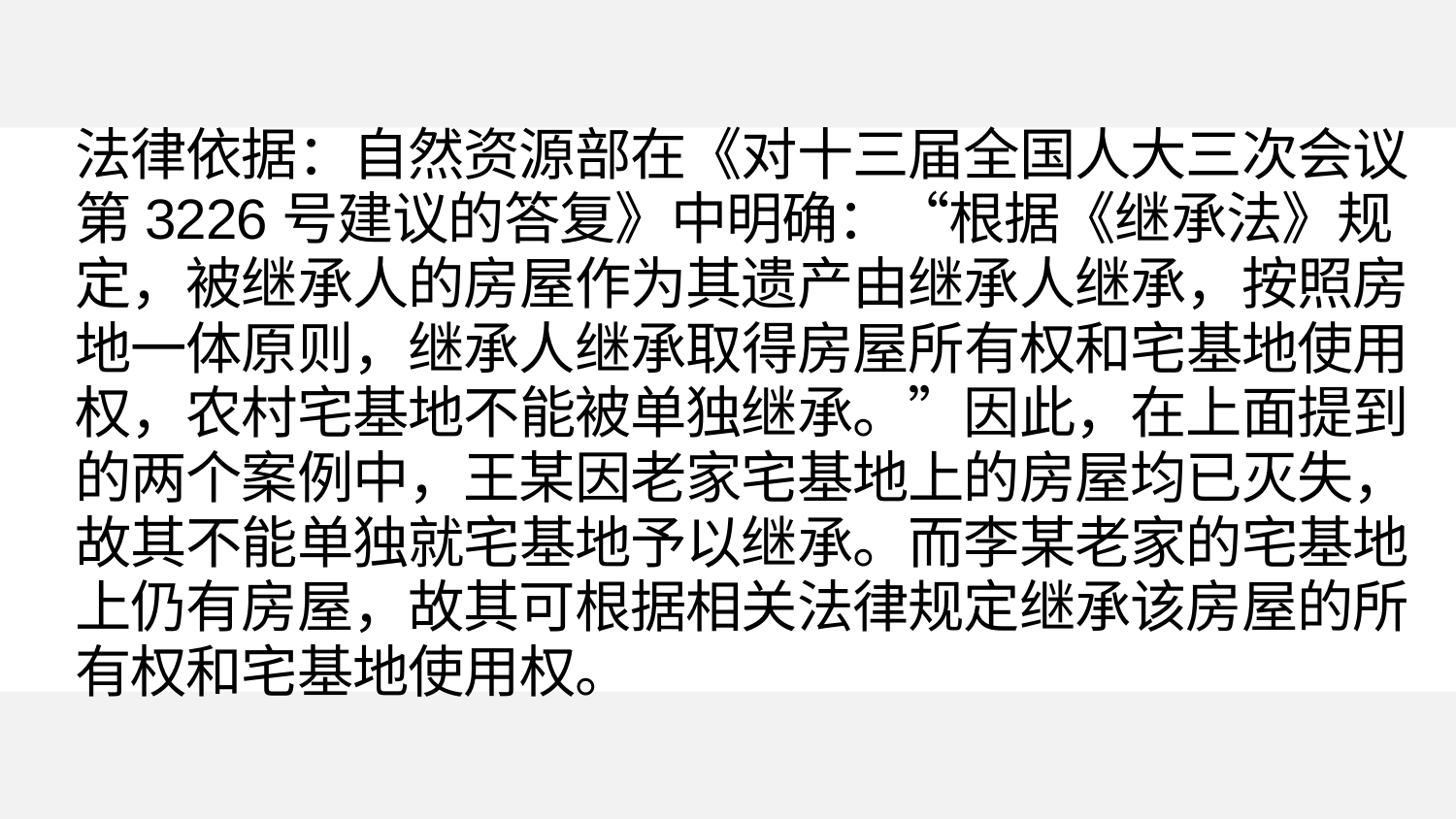

法律依据：自然资源部在《对十三届全国人大三次会议第3226号建议的答复》中明确：“根据《继承法》规定，被继承人的房屋作为其遗产由继承人继承，按照房地一体原则，继承人继承取得房屋所有权和宅基地使用权，农村宅基地不能被单独继承。”因此，在上面提到的两个案例中，王某因老家宅基地上的房屋均已灭失，故其不能单独就宅基地予以继承。而李某老家的宅基地上仍有房屋，故其可根据相关法律规定继承该房屋的所有权和宅基地使用权。